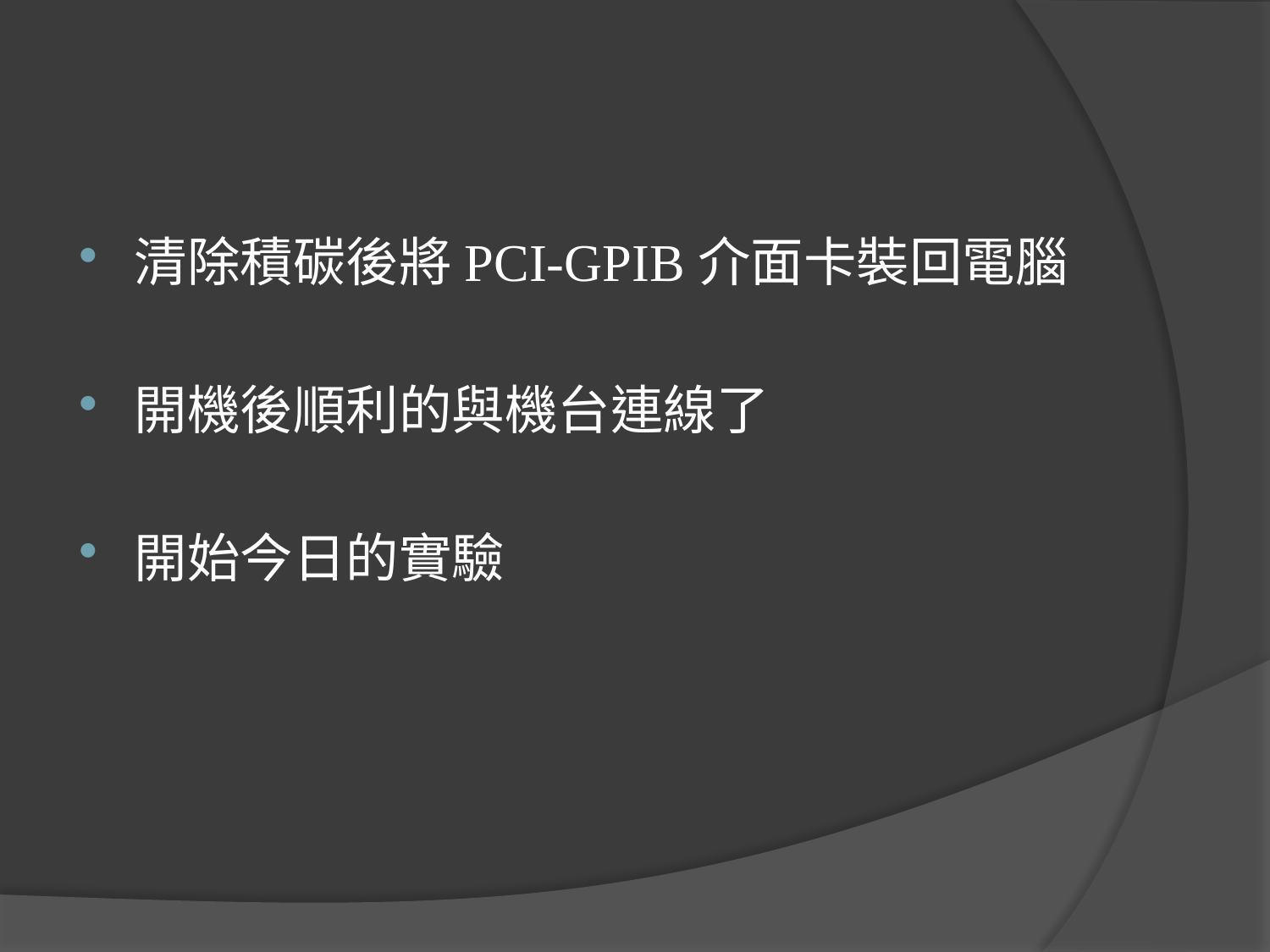

清除積碳後將PCI-GPIB介面卡裝回電腦

開機後順利的與機台連線了

開始今日的實驗